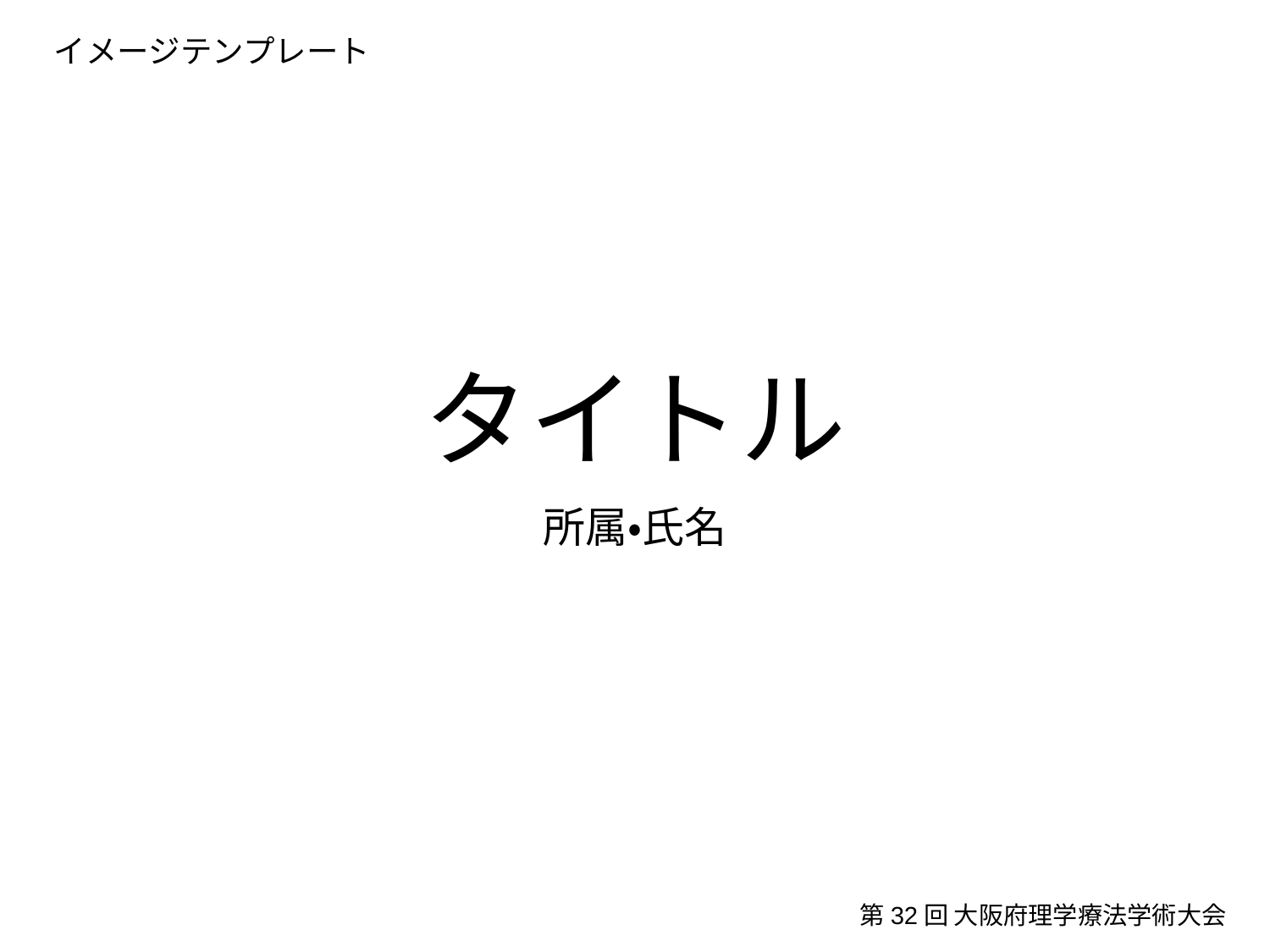

イメージテンプレート
# タイトル
所属・氏名
第32回 大阪府理学療法学術大会